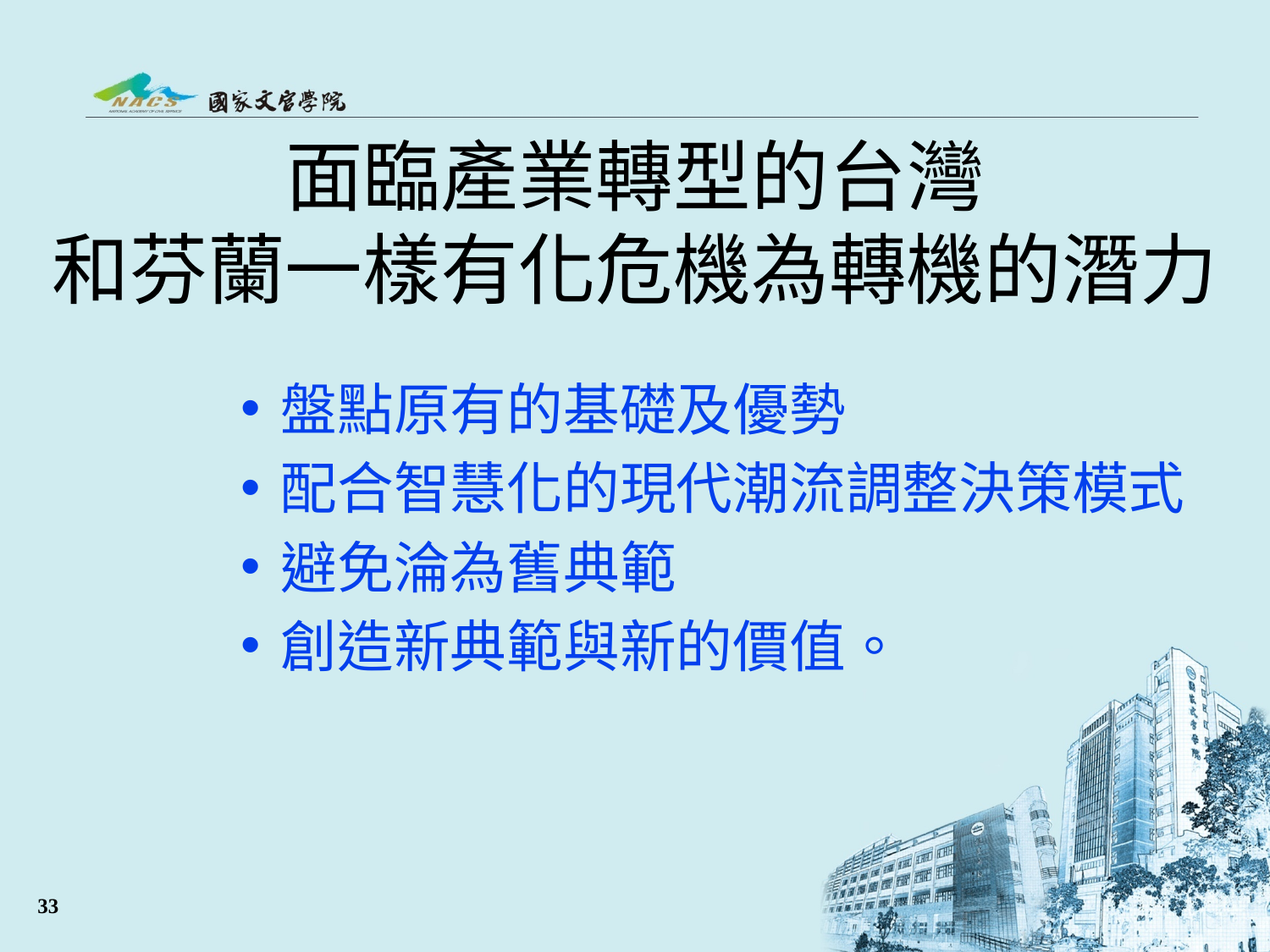

# 面臨產業轉型的台灣 和芬蘭一樣有化危機為轉機的潛力

盤點原有的基礎及優勢
配合智慧化的現代潮流調整決策模式
避免淪為舊典範
創造新典範與新的價值。